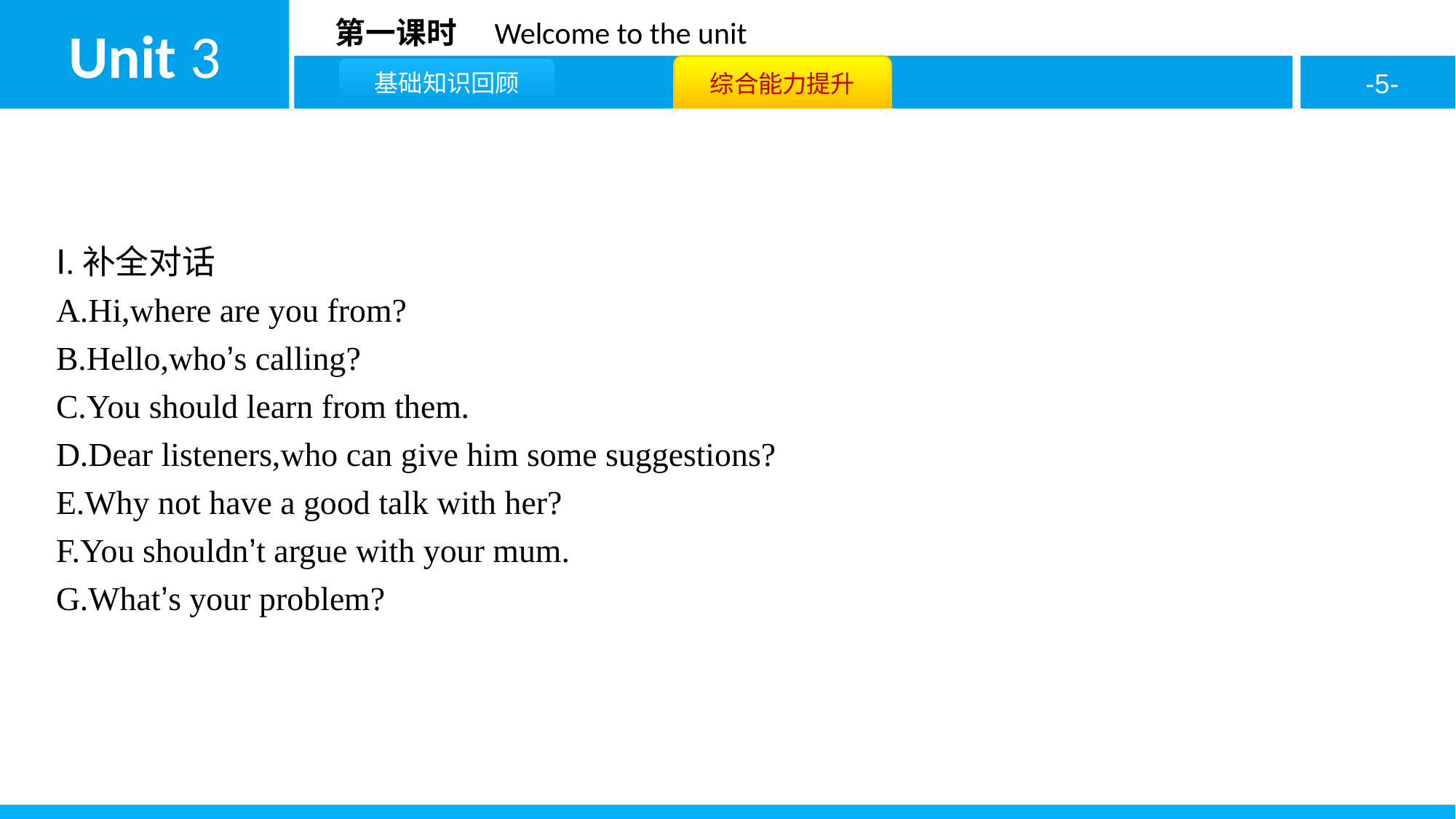

Ⅰ.补全对话
A.Hi,where are you from?
B.Hello,who’s calling?
C.You should learn from them.
D.Dear listeners,who can give him some suggestions?
E.Why not have a good talk with her?
F.You shouldn’t argue with your mum.
G.What’s your problem?